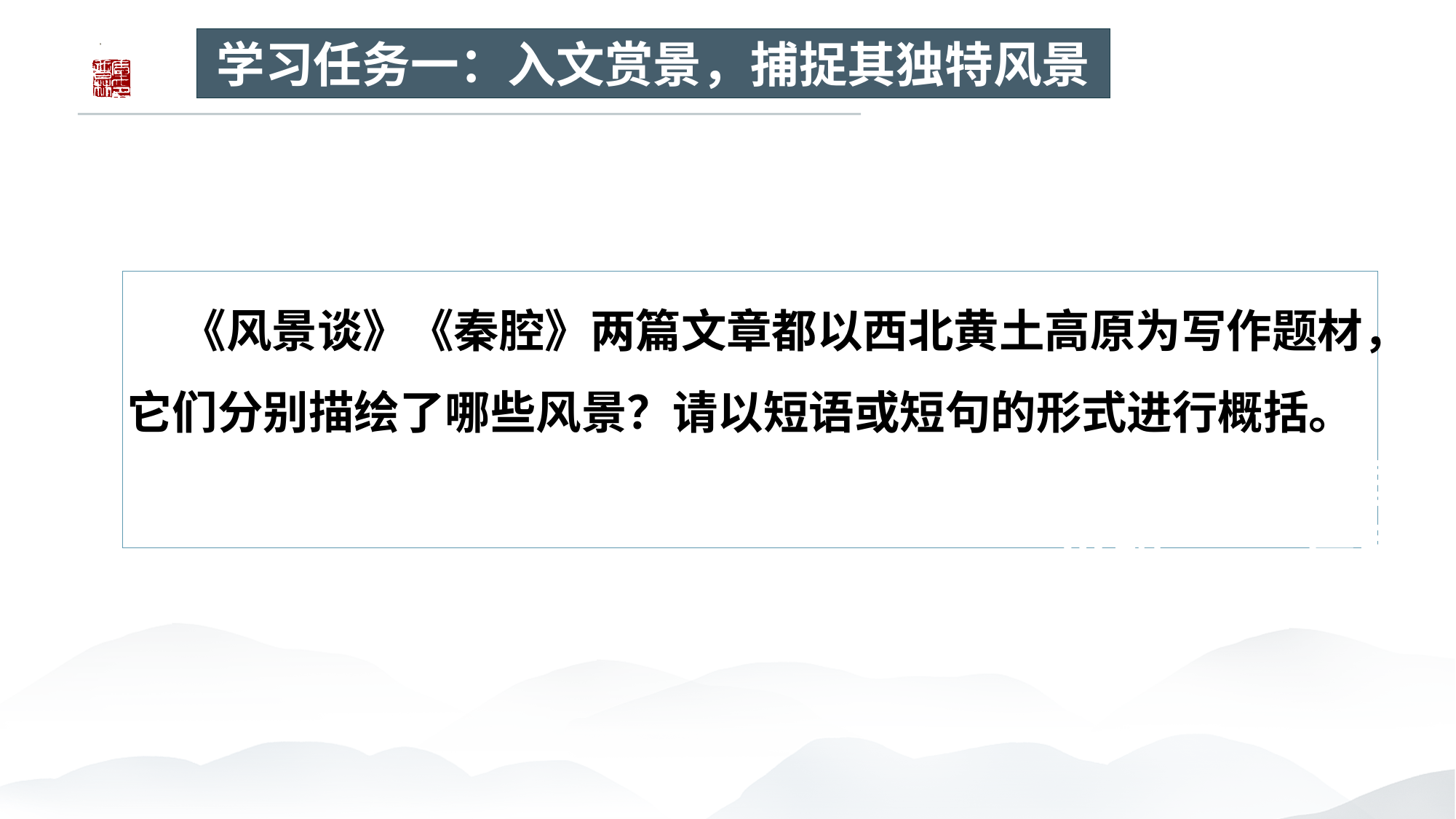

学习任务一：入文赏景，捕捉其独特风景

    《风景谈》《秦腔》两篇文章都以西北黄土高原为写作题材，它们分别描绘了哪些风景？请以短语或短句的形式进行概括。

北国 晨号

桃林 小憩